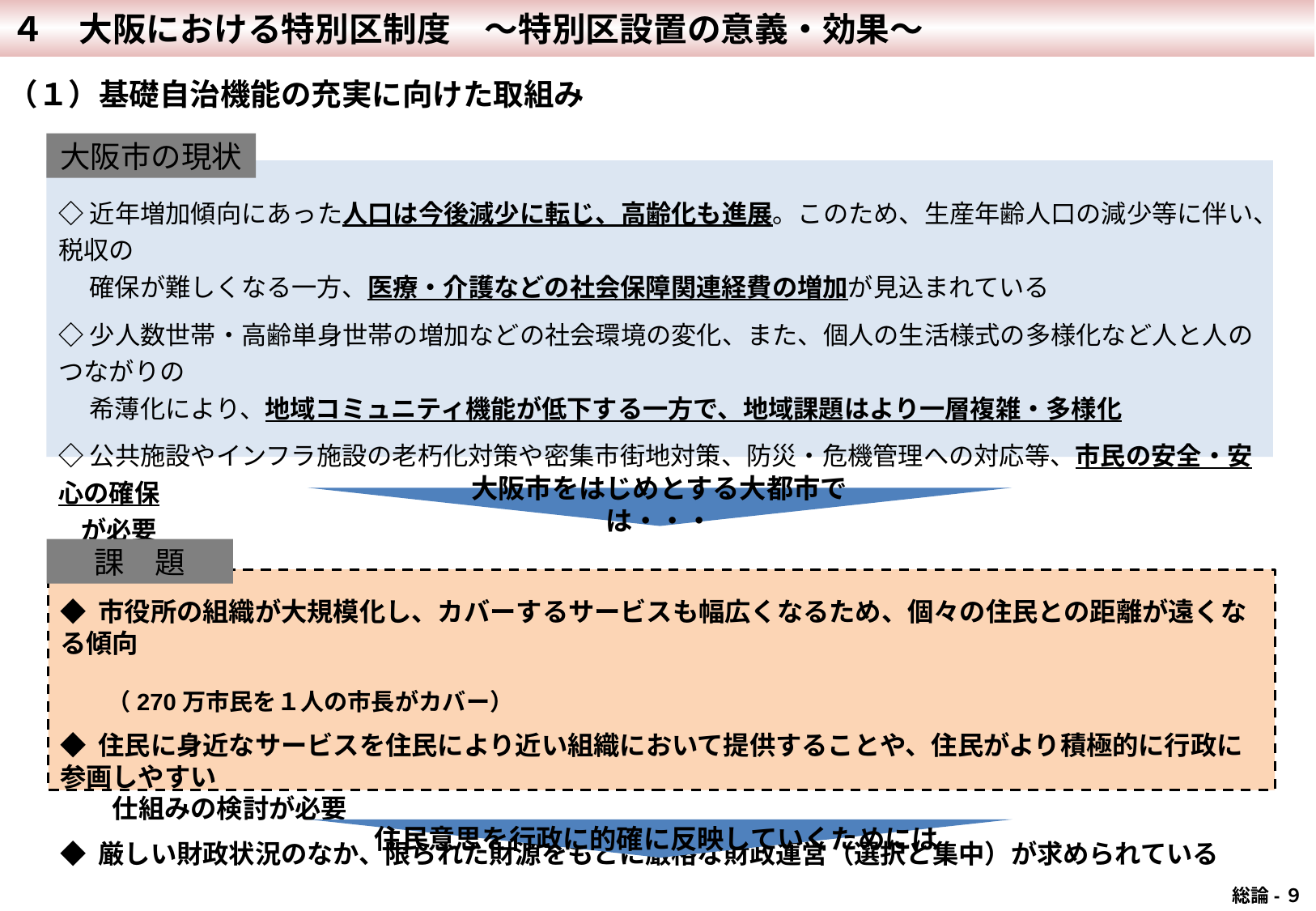

４　大阪における特別区制度　～特別区設置の意義・効果～
（１）基礎自治機能の充実に向けた取組み
大阪市の現状

◇近年増加傾向にあった人口は今後減少に転じ、高齢化も進展。このため、生産年齢人口の減少等に伴い、税収の
　 確保が難しくなる一方、医療・介護などの社会保障関連経費の増加が見込まれている

◇少人数世帯・高齢単身世帯の増加などの社会環境の変化、また、個人の生活様式の多様化など人と人のつながりの
　 希薄化により、地域コミュニティ機能が低下する一方で、地域課題はより一層複雑・多様化

◇公共施設やインフラ施設の老朽化対策や密集市街地対策、防災・危機管理への対応等、市民の安全・安心の確保
   が必要

大阪市をはじめとする大都市では・・・

課　題

◆ 市役所の組織が大規模化し、カバーするサービスも幅広くなるため、個々の住民との距離が遠くなる傾向
　　　　　　　　　　　　　　　　　　　　　　　　　　　　　　　　　　　　　　　　　　　　　　　　　　　　（270万市民を１人の市長がカバー）

◆ 住民に身近なサービスを住民により近い組織において提供することや、住民がより積極的に行政に参画しやすい
　　仕組みの検討が必要

◆ 厳しい財政状況のなか、限られた財源をもとに厳格な財政運営（選択と集中）が求められている

住民意思を行政に的確に反映していくためには
 総論-９